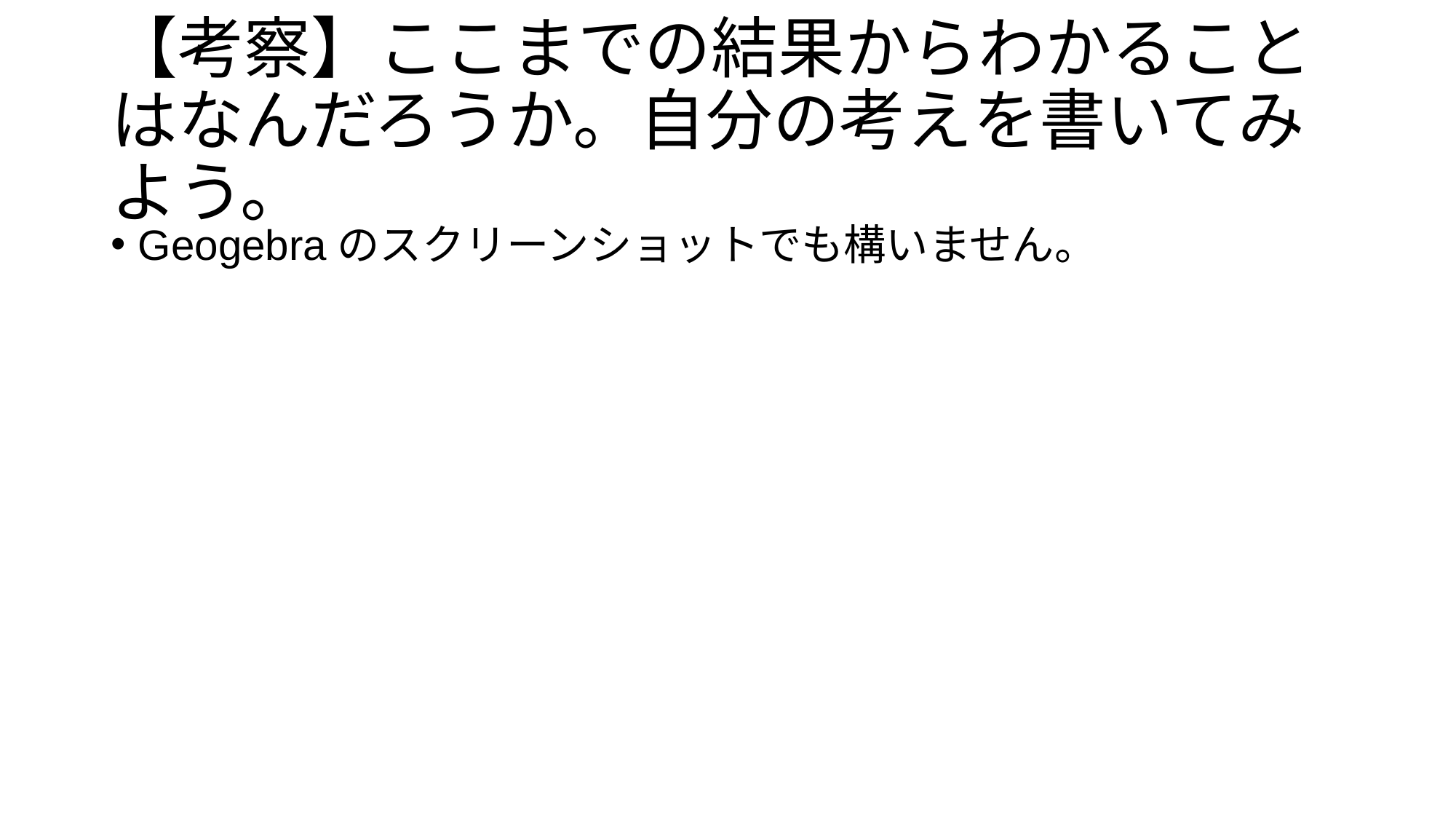

# 【考察】ここまでの結果からわかることはなんだろうか。自分の考えを書いてみよう。
Geogebraのスクリーンショットでも構いません。